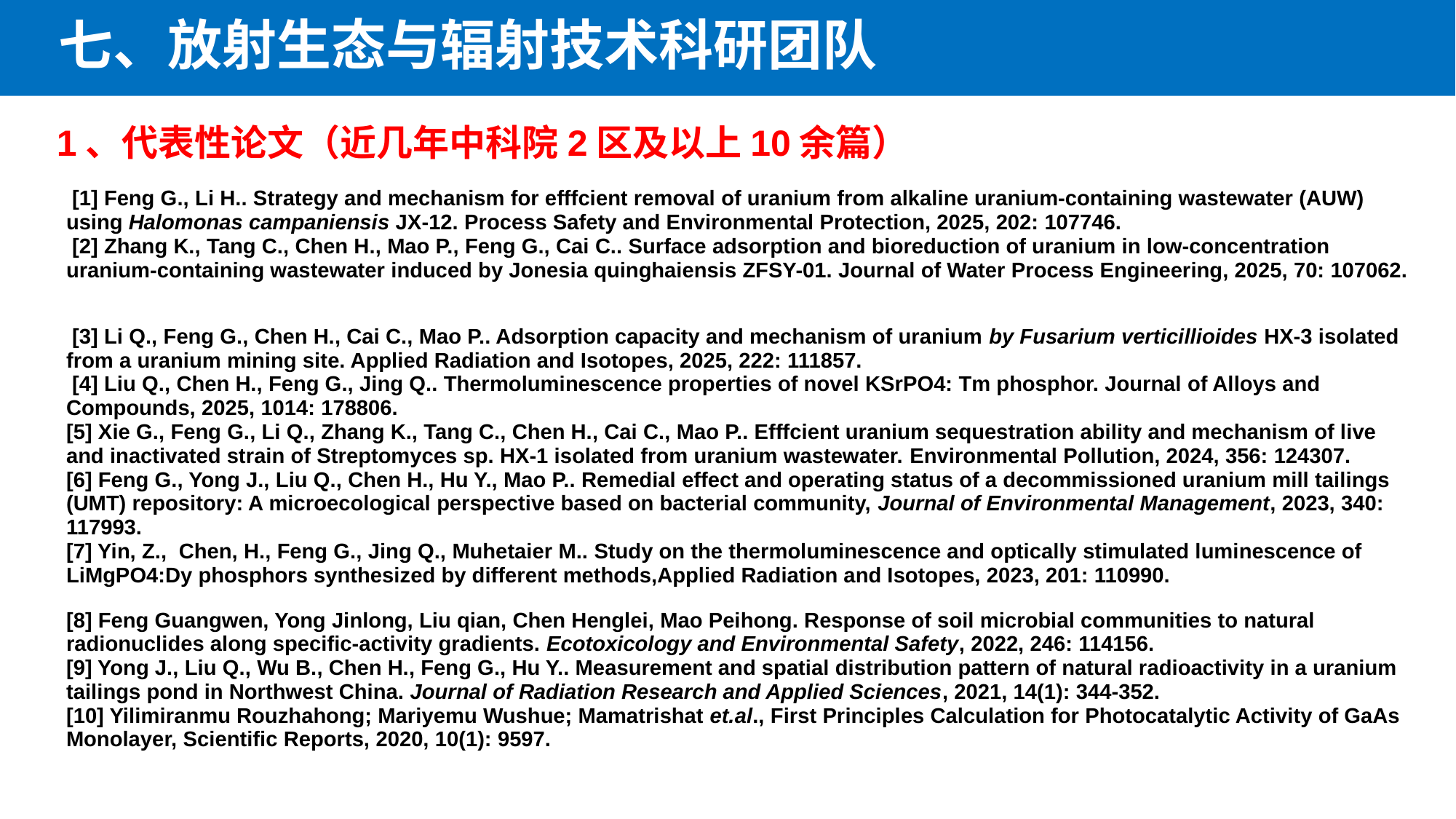

七、放射生态与辐射技术科研团队
1、代表性论文（近几年中科院2区及以上10余篇）
| [1] Feng G., Li H.. Strategy and mechanism for efffcient removal of uranium from alkaline uranium-containing wastewater (AUW) using Halomonas campaniensis JX-12. Process Safety and Environmental Protection, 2025, 202: 107746. [2] Zhang K., Tang C., Chen H., Mao P., Feng G., Cai C.. Surface adsorption and bioreduction of uranium in low-concentration uranium-containing wastewater induced by Jonesia quinghaiensis ZFSY-01. Journal of Water Process Engineering, 2025, 70: 107062. |
| --- |
| [3] Li Q., Feng G., Chen H., Cai C., Mao P.. Adsorption capacity and mechanism of uranium by Fusarium verticillioides HX-3 isolated from a uranium mining site. Applied Radiation and Isotopes, 2025, 222: 111857. [4] Liu Q., Chen H., Feng G., Jing Q.. Thermoluminescence properties of novel KSrPO4: Tm phosphor. Journal of Alloys and Compounds, 2025, 1014: 178806. [5] Xie G., Feng G., Li Q., Zhang K., Tang C., Chen H., Cai C., Mao P.. Efffcient uranium sequestration ability and mechanism of live and inactivated strain of Streptomyces sp. HX-1 isolated from uranium wastewater. Environmental Pollution, 2024, 356: 124307. [6] Feng G., Yong J., Liu Q., Chen H., Hu Y., Mao P.. Remedial effect and operating status of a decommissioned uranium mill tailings (UMT) repository: A microecological perspective based on bacterial community, Journal of Environmental Management, 2023, 340: 117993. [7] Yin, Z.,  Chen, H., Feng G., Jing Q., Muhetaier M.. Study on the thermoluminescence and optically stimulated luminescence of LiMgPO4:Dy phosphors synthesized by different methods,Applied Radiation and Isotopes, 2023, 201: 110990. |
| [8] Feng Guangwen, Yong Jinlong, Liu qian, Chen Henglei, Mao Peihong. Response of soil microbial communities to natural radionuclides along specific-activity gradients. Ecotoxicology and Environmental Safety, 2022, 246: 114156. [9] Yong J., Liu Q., Wu B., Chen H., Feng G., Hu Y.. Measurement and spatial distribution pattern of natural radioactivity in a uranium tailings pond in Northwest China. Journal of Radiation Research and Applied Sciences, 2021, 14(1): 344-352. [10] Yilimiranmu Rouzhahong; Mariyemu Wushue; Mamatrishat et.al., First Principles Calculation for Photocatalytic Activity of GaAs Monolayer, Scientific Reports, 2020, 10(1): 9597. |
|  |
24